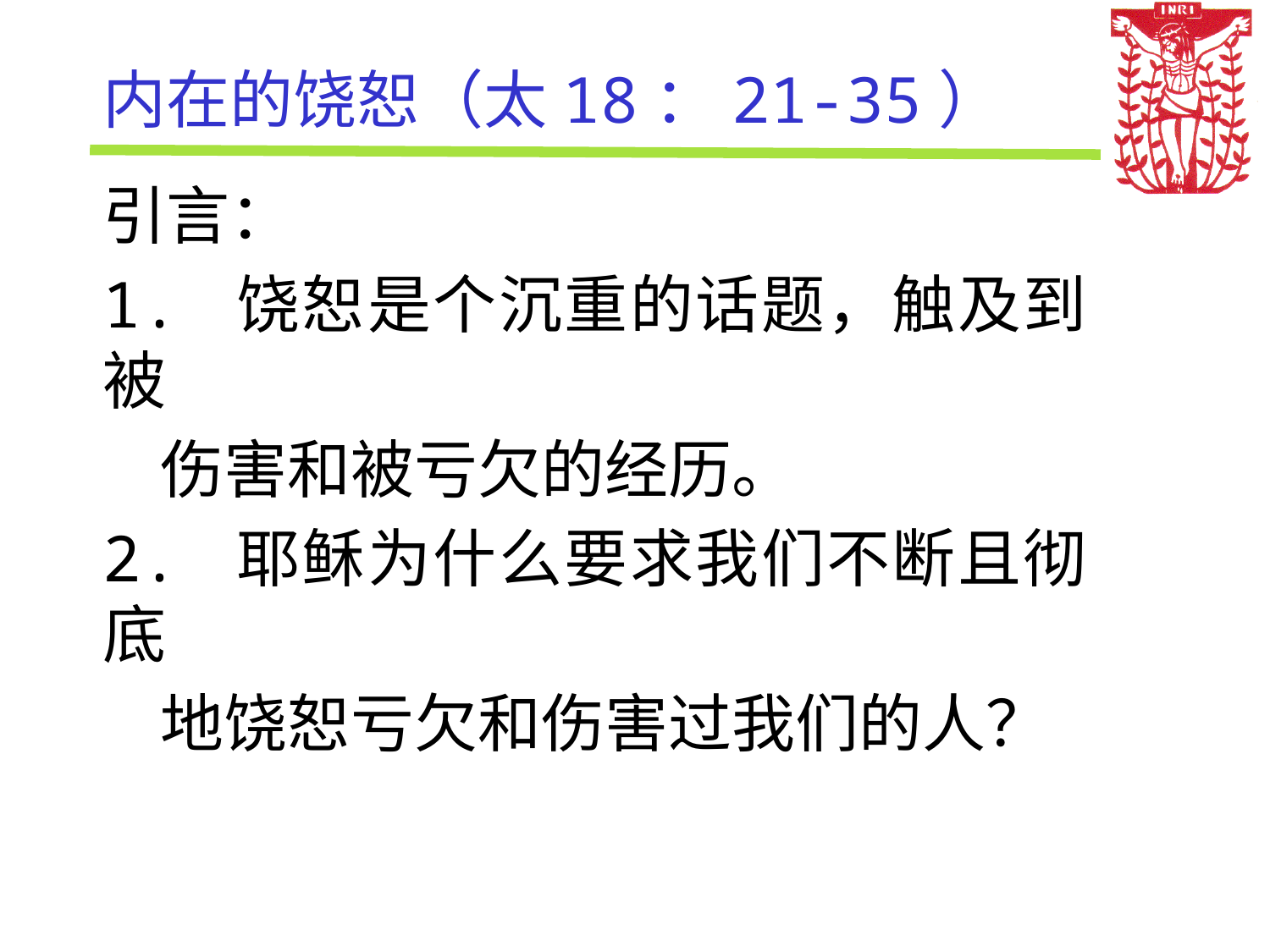

# 内在的饶恕（太18：21-35）
引言：
1. 饶恕是个沉重的话题，触及到被
   伤害和被亏欠的经历。
2. 耶稣为什么要求我们不断且彻底
   地饶恕亏欠和伤害过我们的人？